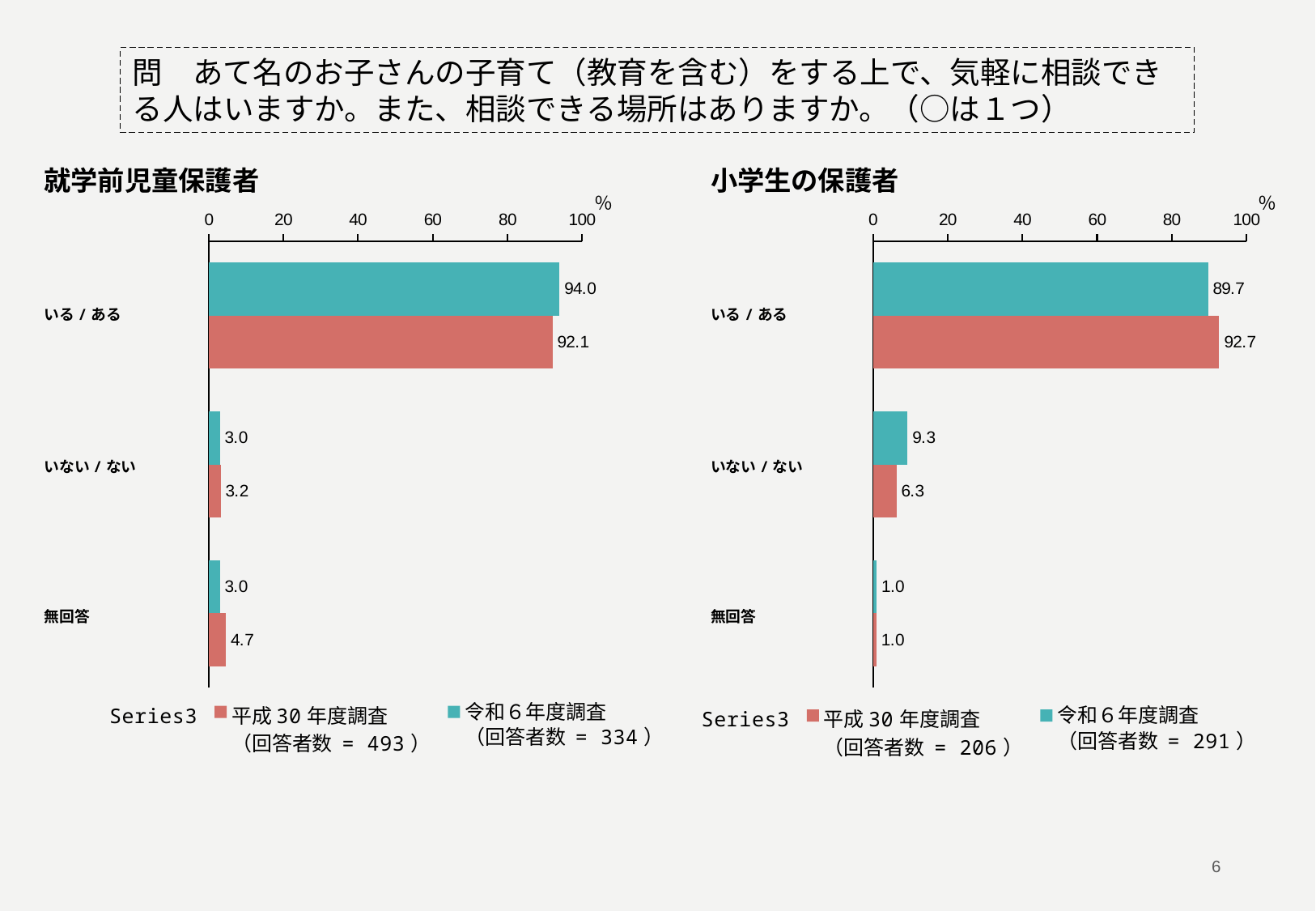

問　あて名のお子さんの子育て（教育を含む）をする上で、気軽に相談できる人はいますか。また、相談できる場所はありますか。（○は１つ）
小学生の保護者
就学前児童保護者
％
％

### Chart

| Category | 令和６年度調査
（回答者数 = 334） | 平成30年度調査
（回答者数 = 493） |
|---|---|---|
| いる／ある | 94.0 | 92.0892494929006 |
| いない／ない | 3.0 | 3.2454361054766734 |
| 無回答 | 3.0 | 4.665314401622718 |

### Chart

| Category | 令和６年度調査
（回答者数 = 291） | 平成30年度調査
（回答者数 = 206） |
|---|---|---|
| いる／ある | 89.7 | 92.71844660194175 |
| いない／ない | 9.3 | 6.310679611650485 |
| 無回答 | 1.0 | 0.970873786407767 |
いる/ある
いない/ない
無回答
いる/ある
いない/ない
無回答

### Chart

| Category | 令和６年度調査
（回答者数 = 334） | 平成30年度調査
（回答者数 = 493） |  |
|---|---|---|---|
| 三崎地区 | 29.0 | 27.6 | -1.3999999999999986 |
| 南下浦地区 | 40.1 | 42.4 | 2.299999999999997 |
| 初声地区 | 30.2 | 29.6 | -0.5999999999999979 |
| 無回答 | 0.6 | 0.4 | -0.19999999999999996 |

### Chart

| Category | 令和６年度調査
（回答者数 = 291） | 平成30年度調査
（回答者数 = 206） |  |
|---|---|---|---|
| 三崎地区 | 29.2 | 29.12621359223301 | -0.0737864077669883 |
| 南下浦地区 | 41.2 | 42.23300970873787 | 1.0330097087378647 |
| 初声地区 | 29.2 | 28.640776699029125 | -0.5592233009708742 |
| 無回答 | 0.3 | 0.0 | -0.3 |
6